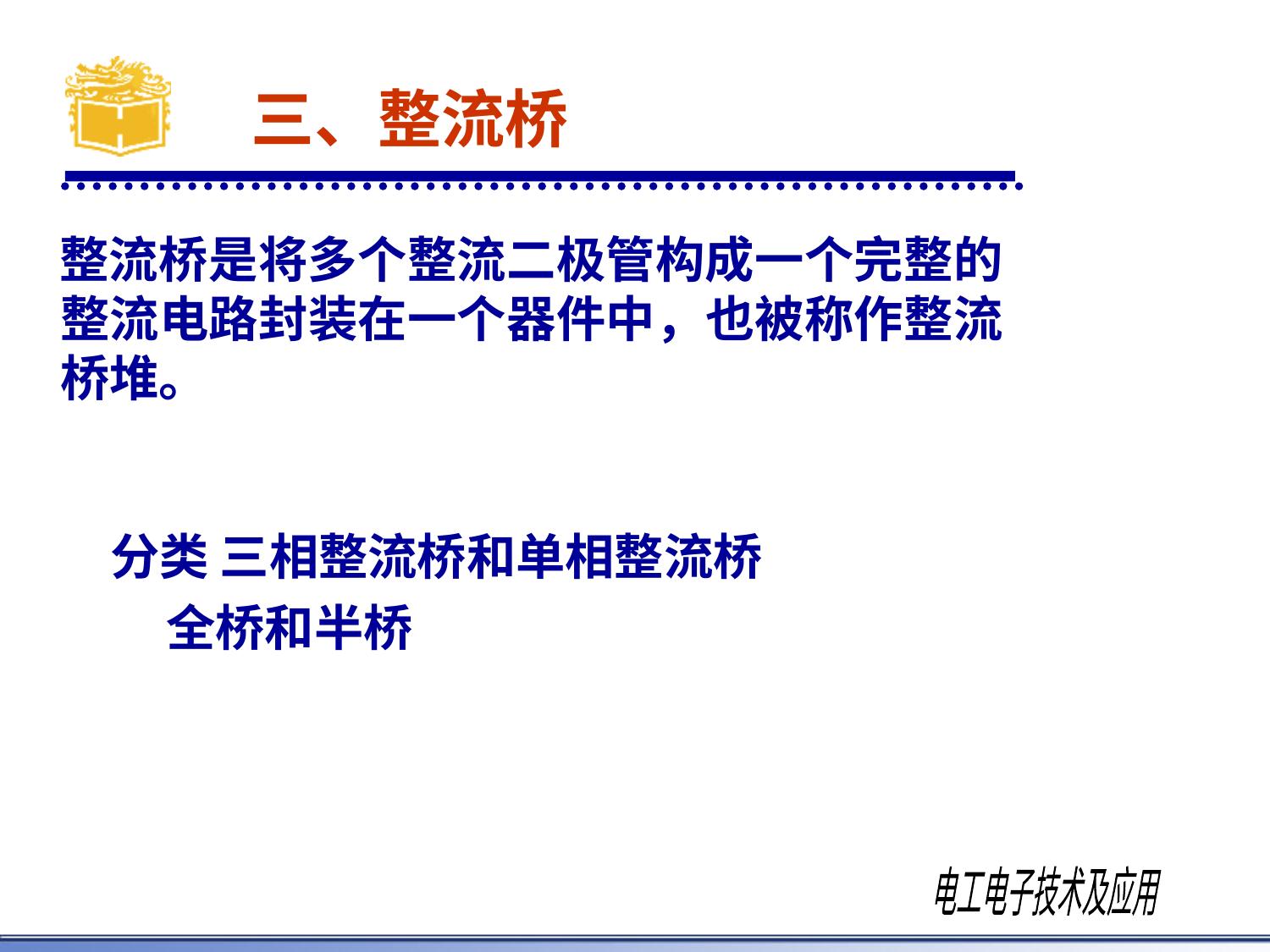

# 三、整流桥
   整流桥是将多个整流二极管构成一个完整的整流电路封装在一个器件中，也被称作整流桥堆。

  分类 三相整流桥和单相整流桥
       全桥和半桥